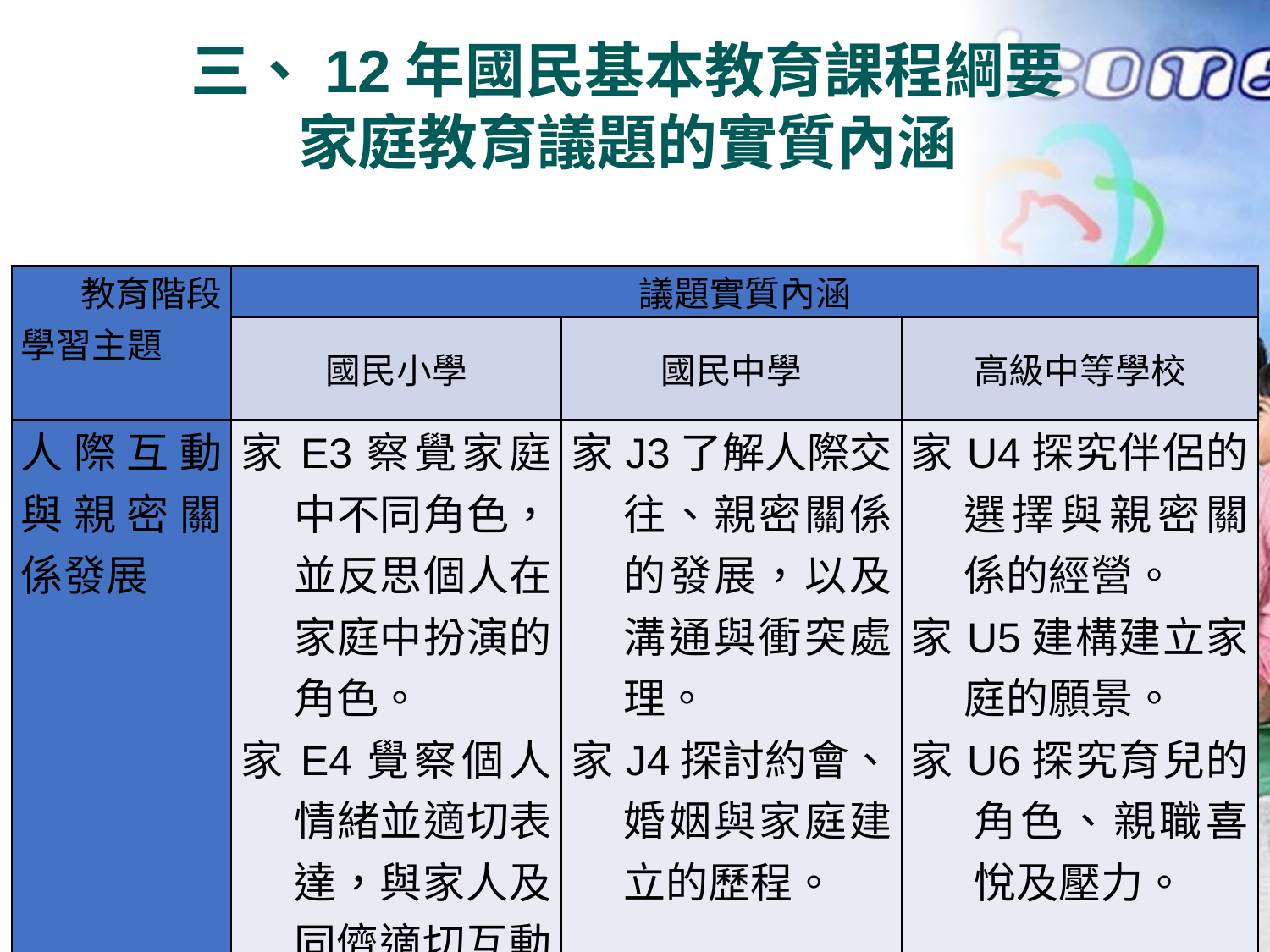

三、12年國民基本教育課程綱要
家庭教育議題的實質內涵
| 教育階段 學習主題 | 議題實質內涵 |  |  |
| --- | --- | --- | --- |
|  | 國民小學 | 國民中學 | 高級中等學校 |
| 人際互動與親密關係發展 | 家E3察覺家庭中不同角色，並反思個人在家庭中扮演的角色。 家E4覺察個人情緒並適切表達，與家人及同儕適切互動。 | 家J3了解人際交往、親密關係的發展，以及溝通與衝突處理。 家J4探討約會、婚姻與家庭建立的歷程。 | 家U4探究伴侶的選擇與親密關係的經營。 家U5建構建立家庭的願景。 家U6探究育兒的角色、親職喜悅及壓力。 |
27